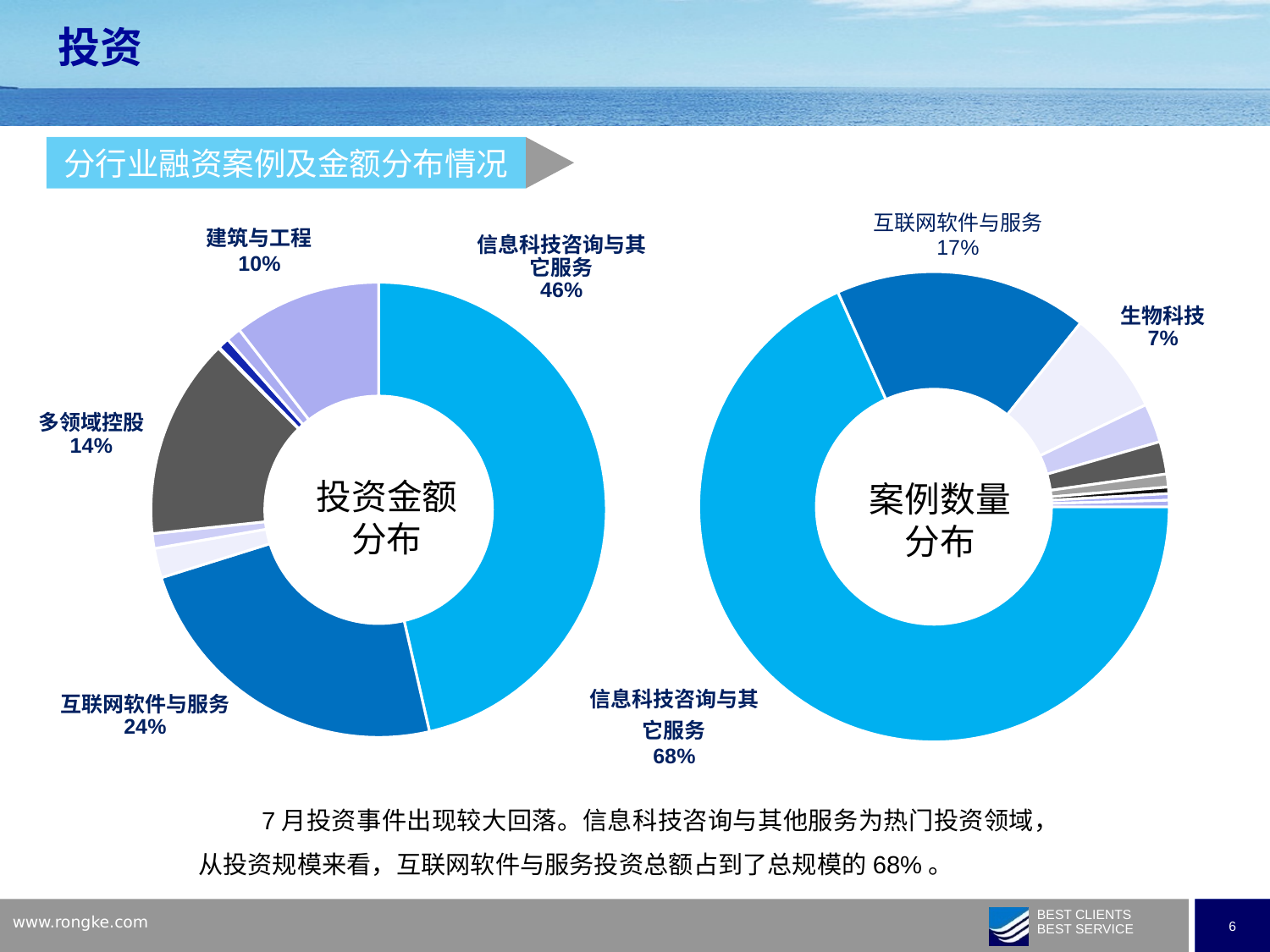

投资

### Chart

| Category | 融资金额（人民币 亿元） |
|---|---|
| 信息科技咨询与其它服务 | 93.63 |
| 互联网软件与服务 | 47.94 |
| 生物科技 | 4.23 |
| 医疗保健设备 | 2.12 |
| 多领域控股 | 28.77 |
| 航空 | 0.16 |
| 信息技术 | 1.62 |
| 日常消费 | 2.12 |
| 建筑与工程 | 21.15 |
投资金额分布

### Chart

| Category | 案例数量 |
|---|---|
| 信息科技咨询与其它服务 | 153.0 |
| 互联网软件与服务 | 39.0 |
| 生物科技 | 16.0 |
| 医疗保健设备 | 6.0 |
| 多领域控股 | 5.0 |
| 航空 | 2.0 |
| 信息技术 | 1.0 |
| 日常消费 | 1.0 |
| 建筑与工程 | 1.0 |
案例数量分布
分行业融资案例及金额分布情况

7月投资事件出现较大回落。信息科技咨询与其他服务为热门投资领域，从投资规模来看，互联网软件与服务投资总额占到了总规模的68%。